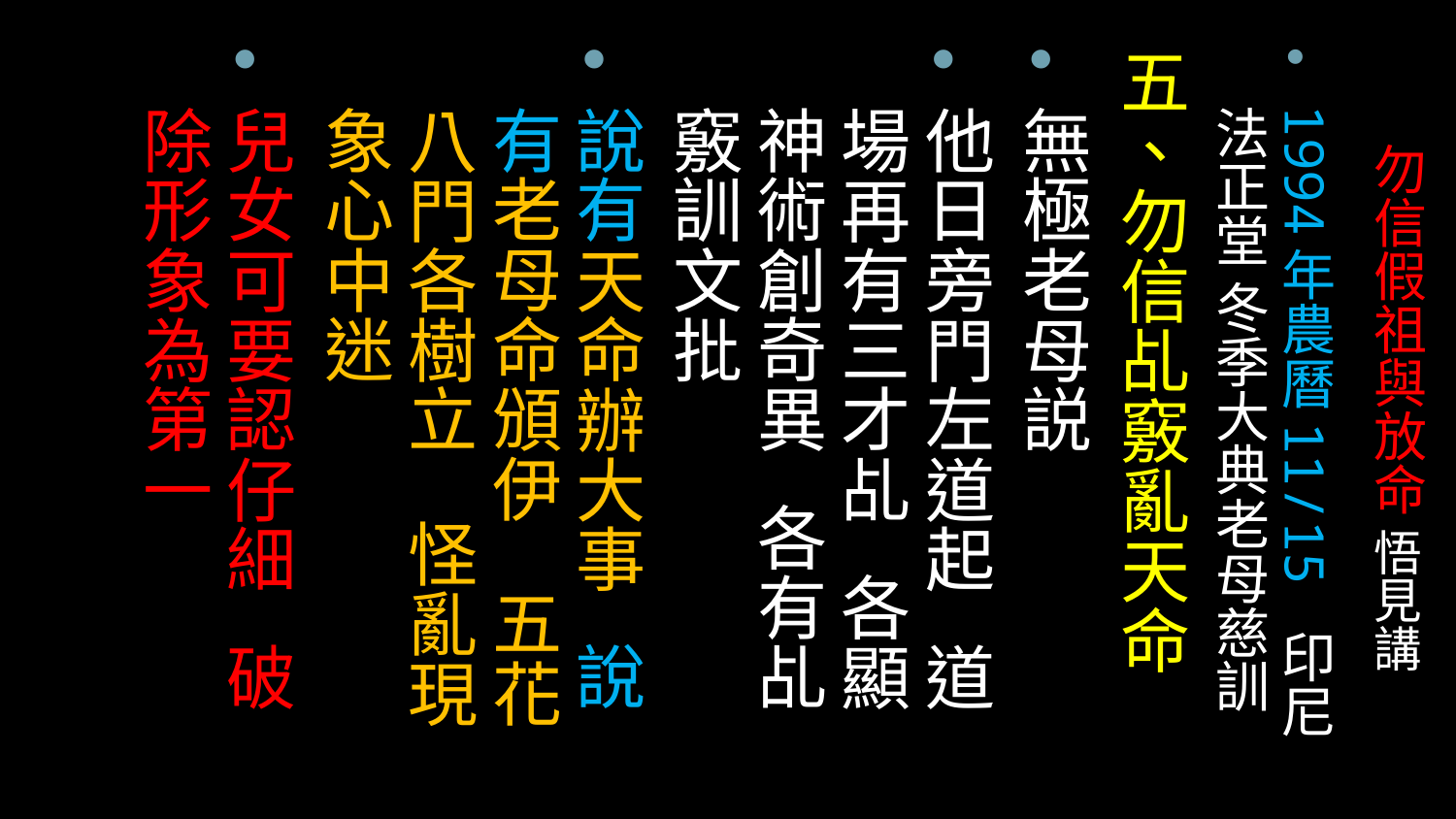

# 勿信假祖與放命 悟見講
1994年農曆11/15 印尼法正堂 冬季大典老母慈訓
五、勿信乩竅亂天命
無極老母説
他日旁門左道起   道場再有三才乩   各顯神術創奇異   各有乩竅訓文批
說有天命辦大事   說有老母命頒伊    五花八門各樹立    怪亂現象心中迷
兒女可要認仔細   破除形象為第一